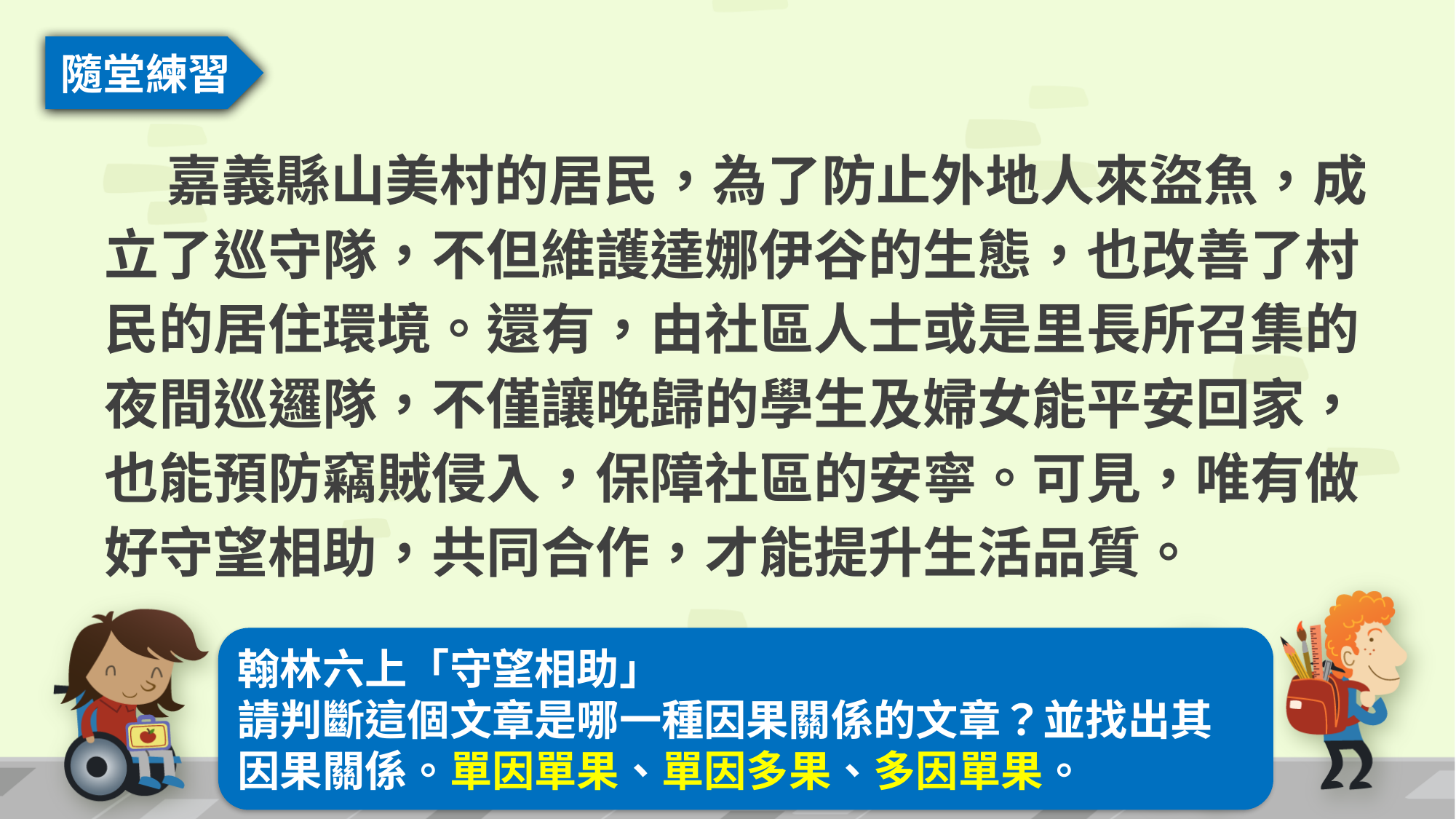

隨堂練習
    嘉義縣山美村的居民，為了防止外地人來盜魚，成立了巡守隊，不但維護達娜伊谷的生態，也改善了村民的居住環境。還有，由社區人士或是里長所召集的夜間巡邏隊，不僅讓晚歸的學生及婦女能平安回家，也能預防竊賊侵入，保障社區的安寧。可見，唯有做好守望相助，共同合作，才能提升生活品質。
翰林六上「守望相助」
請判斷這個文章是哪一種因果關係的文章？並找出其因果關係。單因單果、單因多果、多因單果。